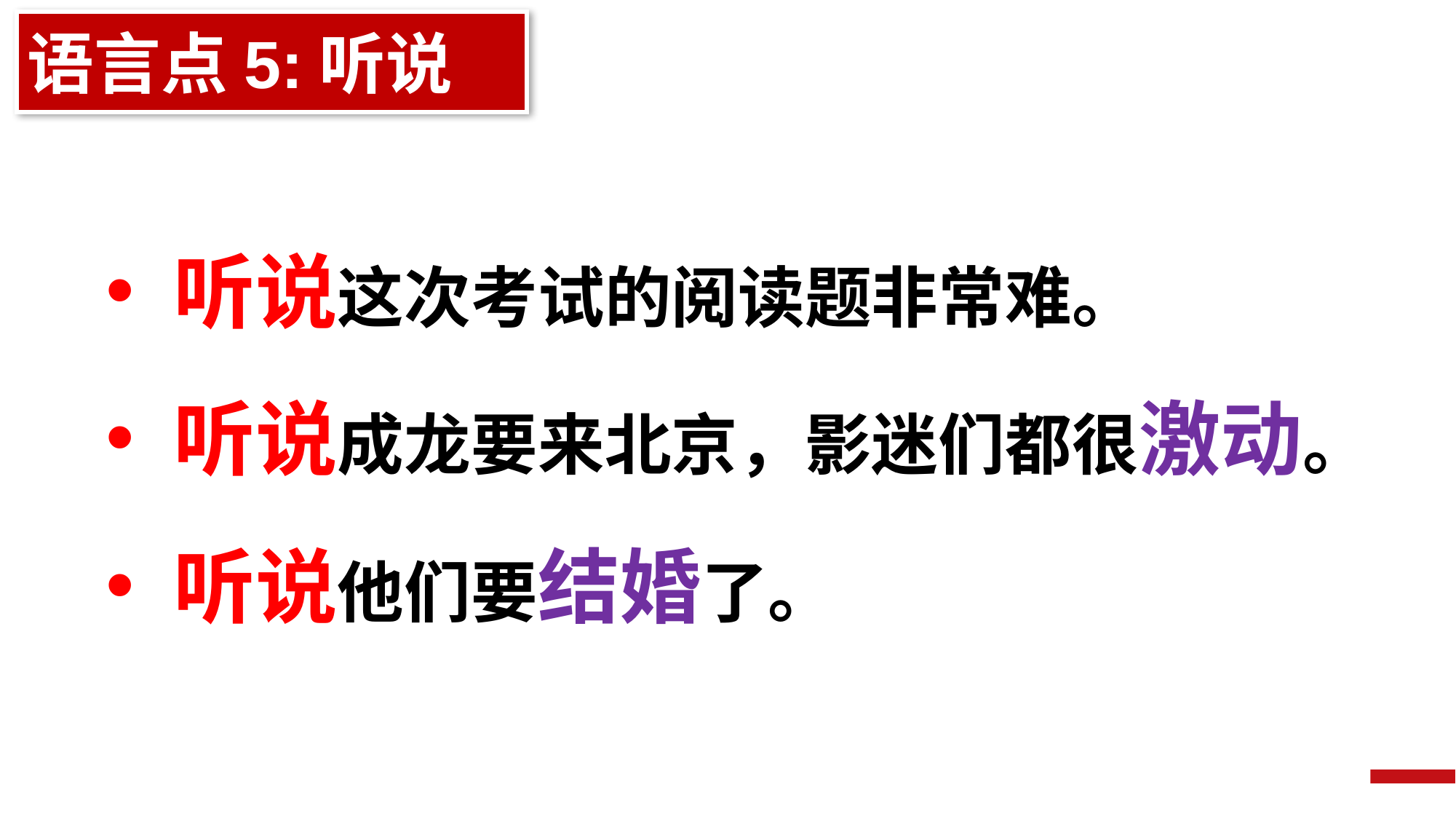

语言点5:听说
听说这次考试的阅读题非常难。
听说成龙要来北京，影迷们都很激动。
听说他们要结婚了。